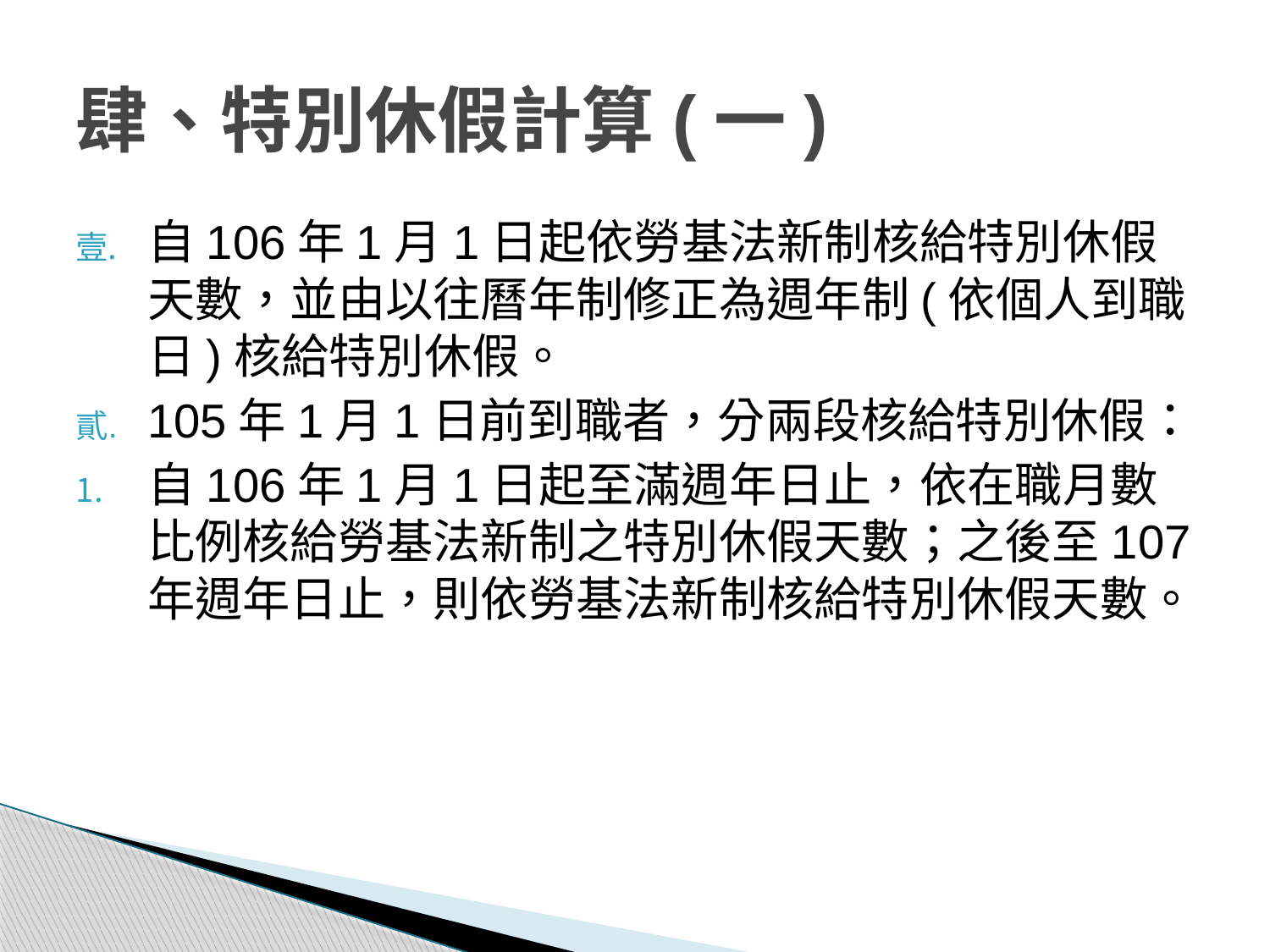

# 肆、特別休假計算(一)
自106年1月1日起依勞基法新制核給特別休假天數，並由以往曆年制修正為週年制(依個人到職日)核給特別休假。
105年1月1日前到職者，分兩段核給特別休假：
自106年1月1日起至滿週年日止，依在職月數比例核給勞基法新制之特別休假天數；之後至107年週年日止，則依勞基法新制核給特別休假天數。